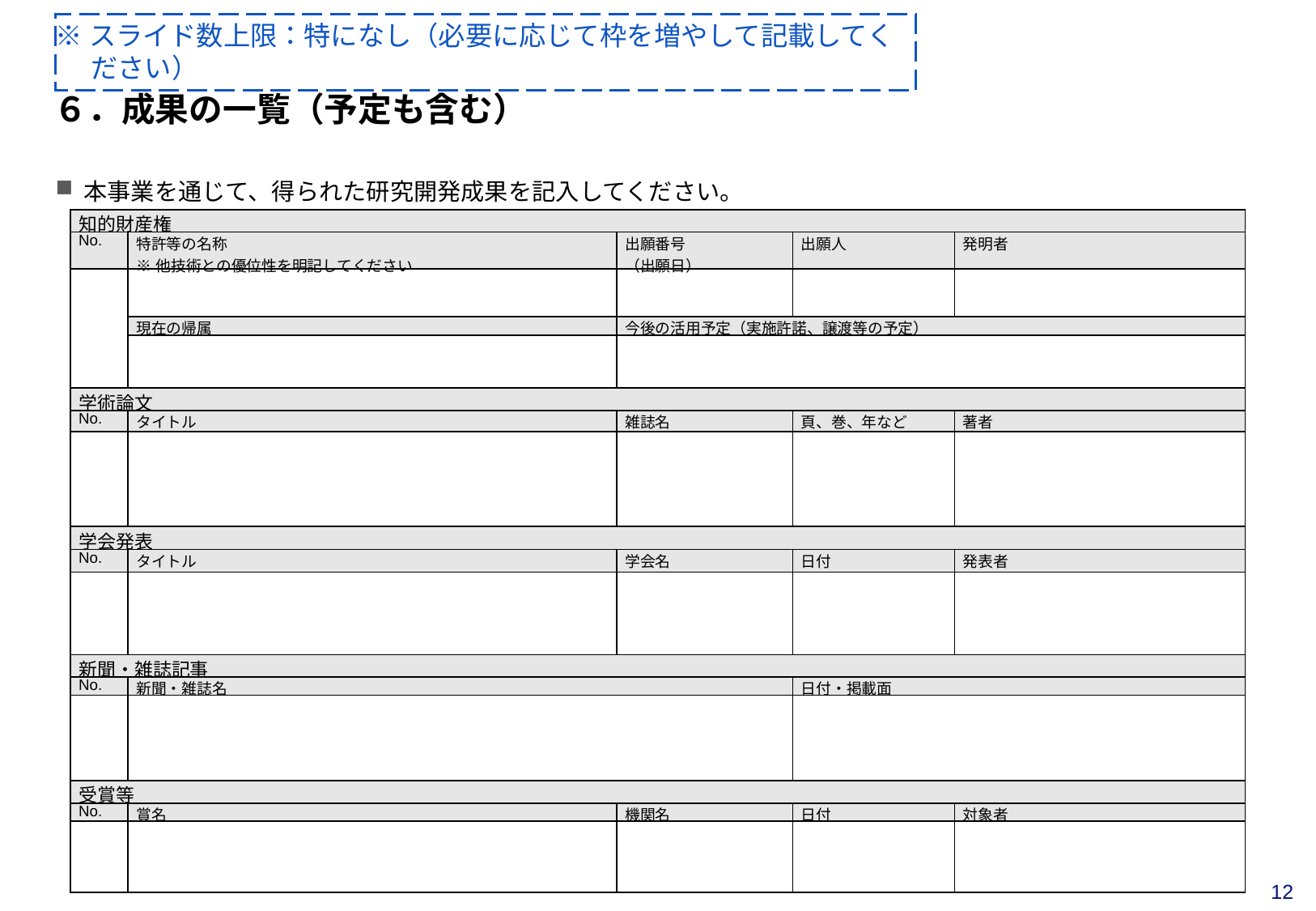

※スライド数上限：特になし（必要に応じて枠を増やして記載してください）
# ６．成果の一覧（予定も含む）
本事業を通じて、得られた研究開発成果を記入してください。
| 知的財産権 |  |  |  |  |
| --- | --- | --- | --- | --- |
| No. | 特許等の名称 ※他技術との優位性を明記してください | 出願番号 （出願日） | 出願人 | 発明者 |
|  |  |  |  |  |
|  | 現在の帰属 | 今後の活用予定（実施許諾、譲渡等の予定） |  |  |
|  |  |  |  |  |
| 学術論文 |  |  |  |  |
| No. | タイトル | 雑誌名 | 頁、巻、年など | 著者 |
|  |  |  |  |  |
| 学会発表 |  |  |  |  |
| No. | タイトル | 学会名 | 日付 | 発表者 |
|  |  |  |  |  |
| 新聞・雑誌記事 |  |  |  |  |
| No. | 新聞・雑誌名 |  | 日付・掲載面 |  |
|  |  |  |  |  |
| 受賞等 |  |  |  |  |
| No. | 賞名 | 機関名 | 日付 | 対象者 |
|  |  |  |  |  |